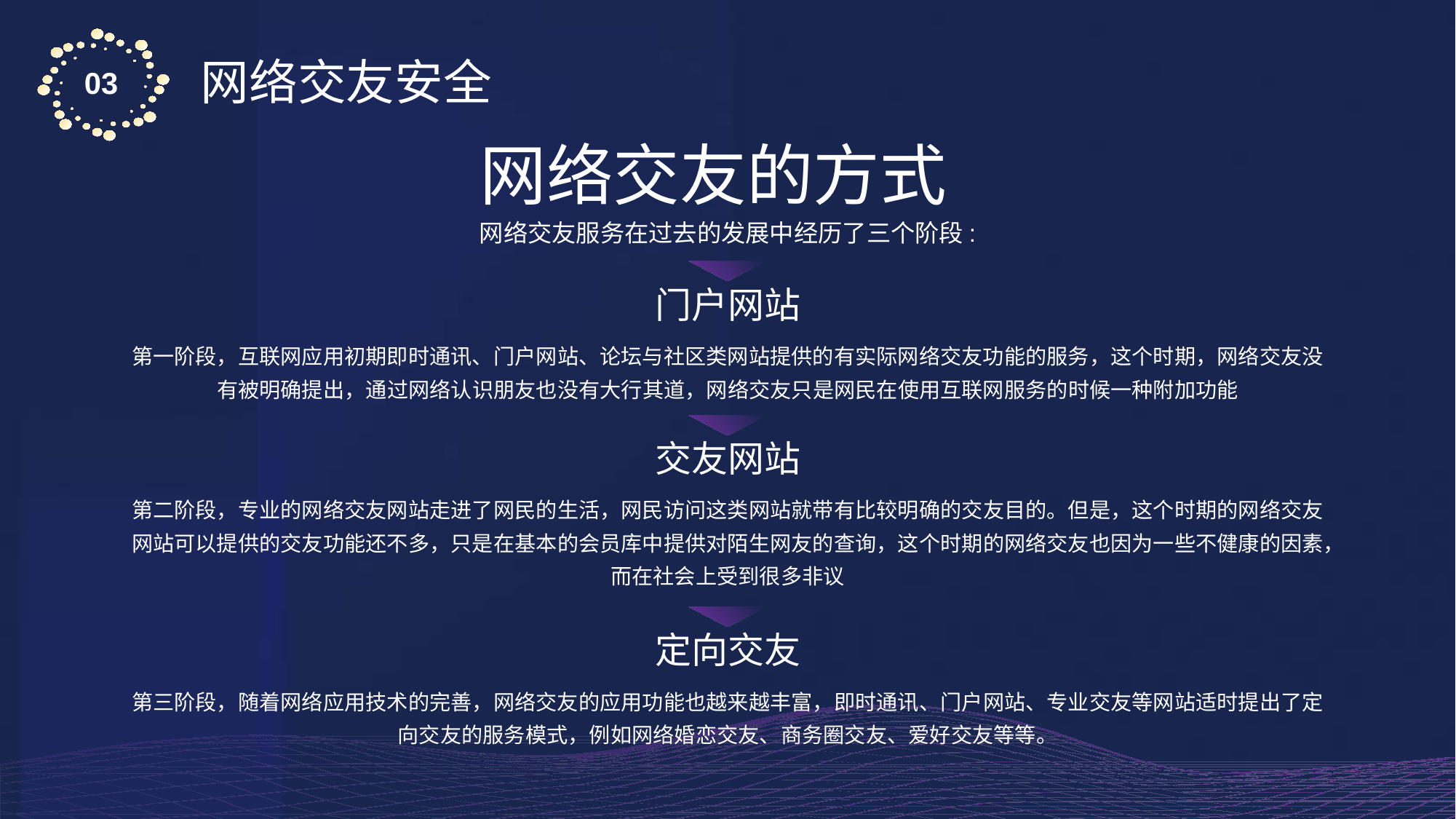

网络交友的方式
网络交友服务在过去的发展中经历了三个阶段:

门户网站
第一阶段，互联网应用初期即时通讯、门户网站、论坛与社区类网站提供的有实际网络交友功能的服务，这个时期，网络交友没有被明确提出，通过网络认识朋友也没有大行其道，网络交友只是网民在使用互联网服务的时候一种附加功能

交友网站
第二阶段，专业的网络交友网站走进了网民的生活，网民访问这类网站就带有比较明确的交友目的。但是，这个时期的网络交友网站可以提供的交友功能还不多，只是在基本的会员库中提供对陌生网友的查询，这个时期的网络交友也因为一些不健康的因素，而在社会上受到很多非议

定向交友
第三阶段，随着网络应用技术的完善，网络交友的应用功能也越来越丰富，即时通讯、门户网站、专业交友等网站适时提出了定向交友的服务模式，例如网络婚恋交友、商务圈交友、爱好交友等等。